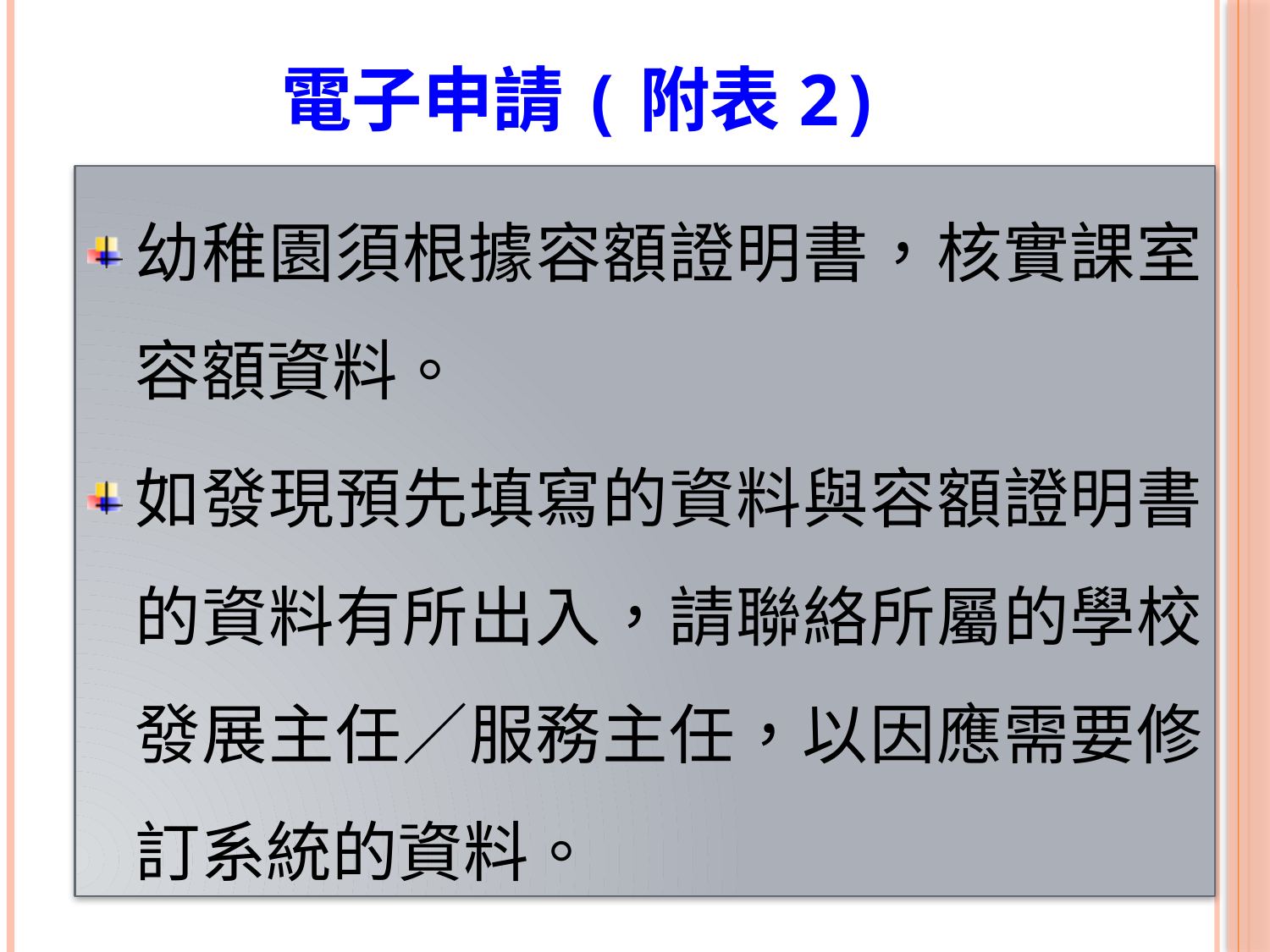

# 電子申請(附表2)
幼稚園須根據容額證明書，核實課室容額資料。
如發現預先填寫的資料與容額證明書的資料有所出入，請聯絡所屬的學校發展主任／服務主任，以因應需要修訂系統的資料。